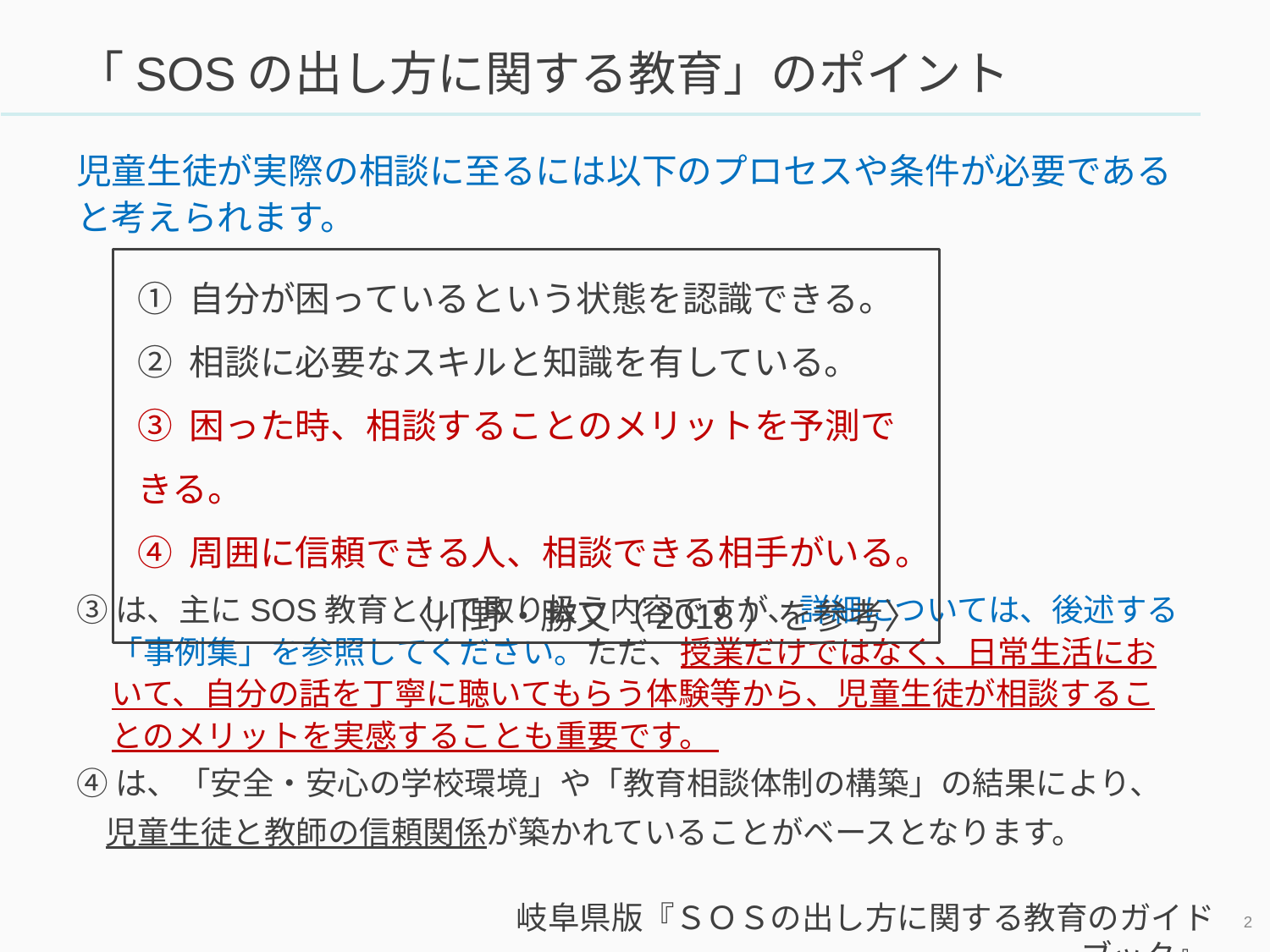

# 「SOSの出し方に関する教育」のポイント
児童生徒が実際の相談に至るには以下のプロセスや条件が必要であると考えられます。

③は、主にSOS教育として取り扱う内容ですが、詳細については、後述する「事例集」を参照してください。ただ、授業だけではなく、日常生活において、自分の話を丁寧に聴いてもらう体験等から、児童生徒が相談することのメリットを実感することも重要です。
④は、「安全・安心の学校環境」や「教育相談体制の構築」の結果により、
   児童生徒と教師の信頼関係が築かれていることがベースとなります。
① 自分が困っているという状態を認識できる。
② 相談に必要なスキルと知識を有している。
③ 困った時、相談することのメリットを予測できる。
④ 周囲に信頼できる人、相談できる相手がいる。
〈川野・勝又（2018）を参考〉
岐阜県版『ＳＯＳの出し方に関する教育のガイドブック』
2